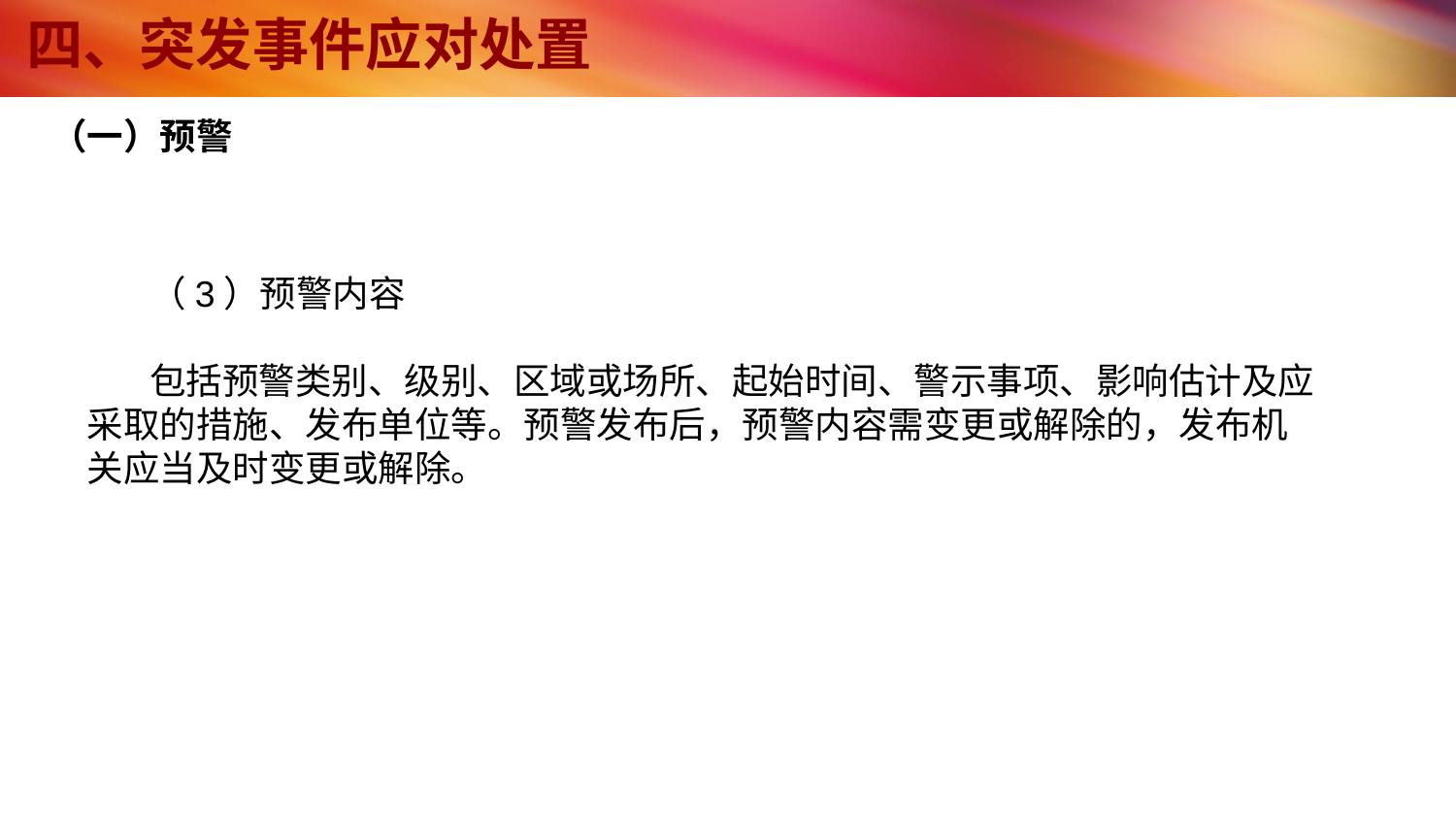

# 四、突发事件应对处置
（一）预警
（3）预警内容

包括预警类别、级别、区域或场所、起始时间、警示事项、影响估计及应采取的措施、发布单位等。预警发布后，预警内容需变更或解除的，发布机关应当及时变更或解除。